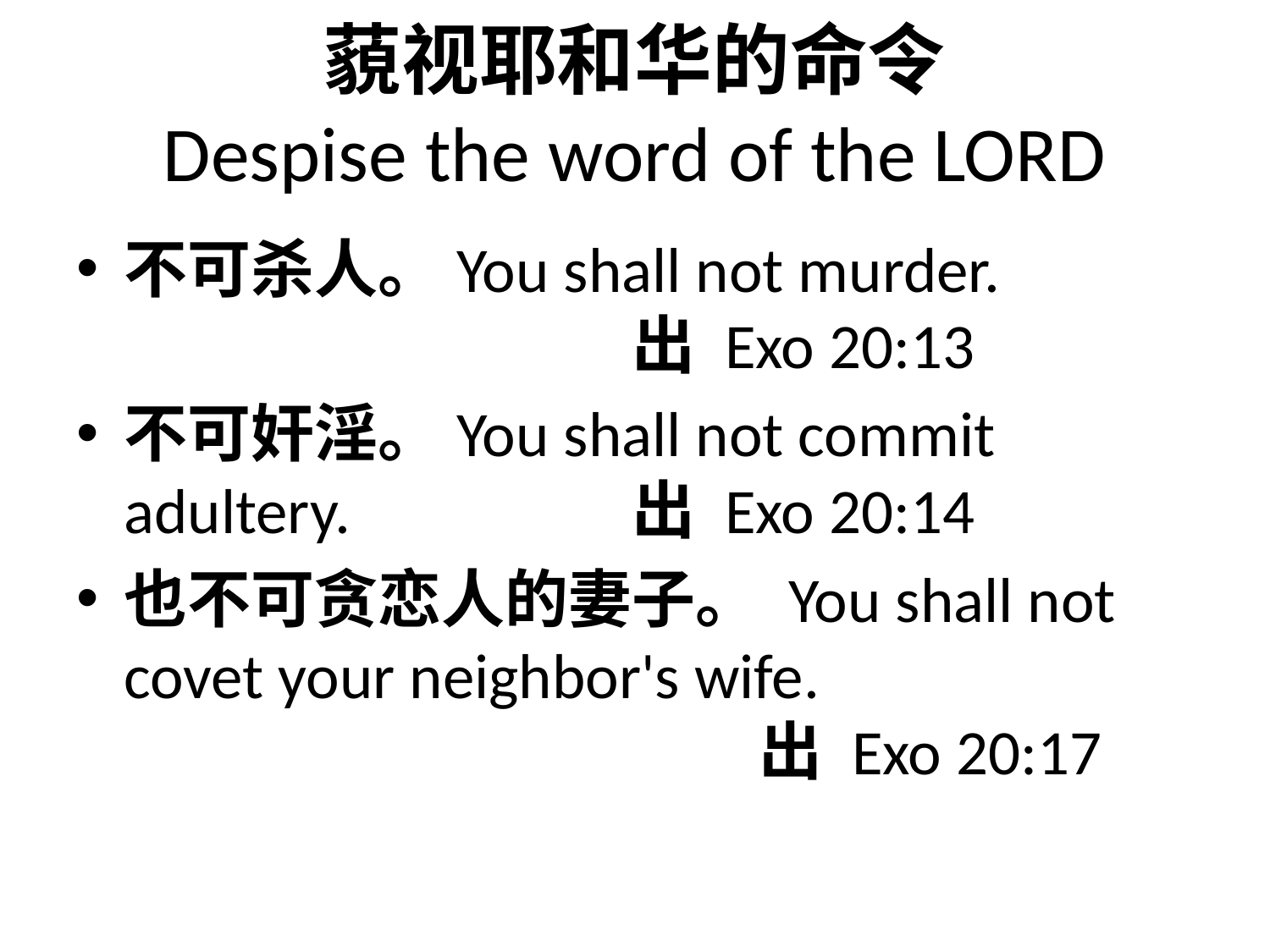

# 藐视耶和华的命令 Despise the word of the LORD
不可杀人。You shall not murder.						出 Exo 20:13
不可奸淫。You shall not commit adultery. 			出 Exo 20:14
也不可贪恋人的妻子。 You shall not covet your neighbor's wife. 								出 Exo 20:17